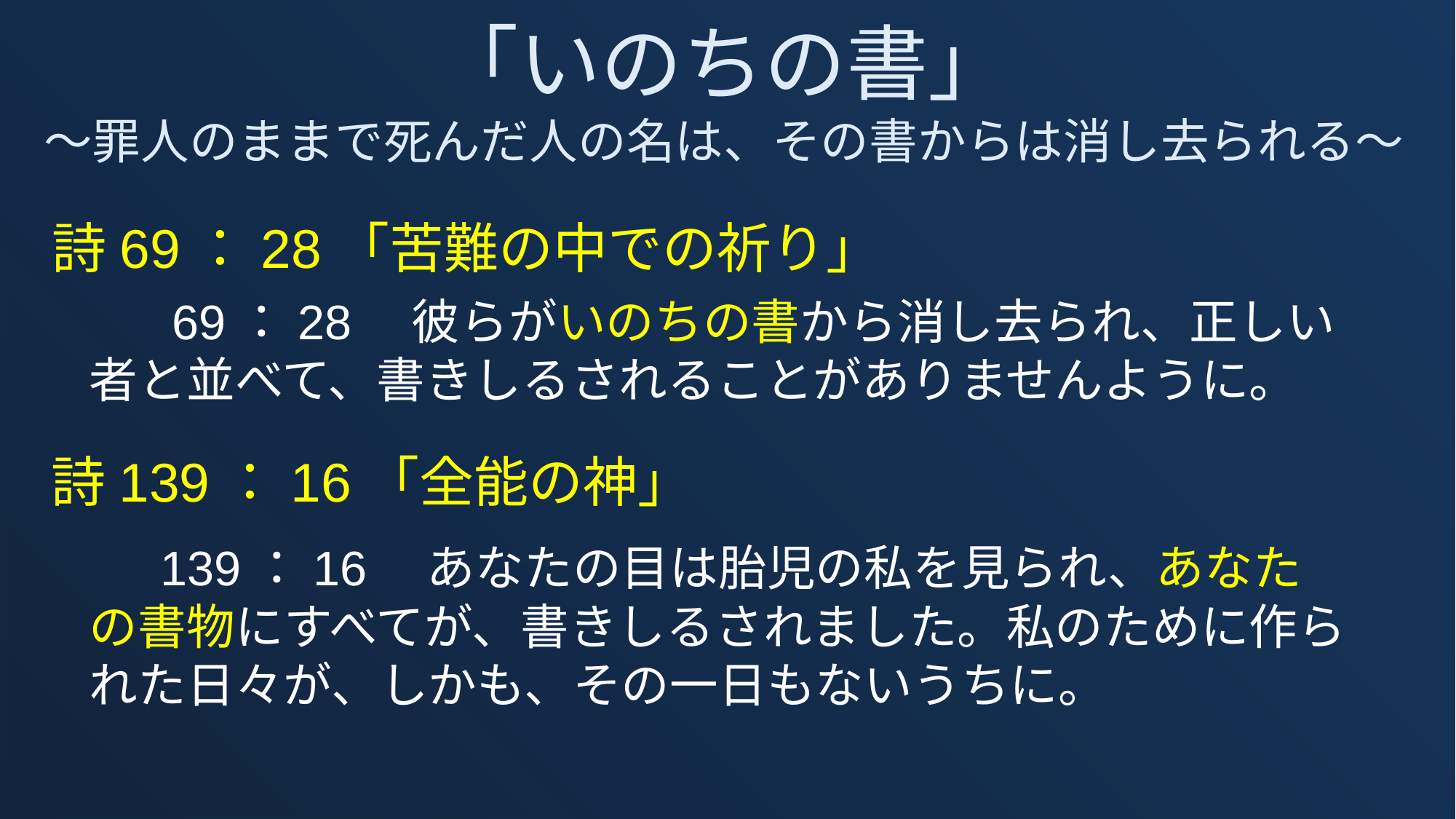

「いのちの書」
～罪人のままで死んだ人の名は、その書からは消し去られる～
詩69：28「苦難の中での祈り」
 　69：28　彼らがいのちの書から消し去られ、正しい者と並べて、書きしるされることがありませんように。
詩139：16「全能の神」
　 139：16　あなたの目は胎児の私を見られ、あなたの書物にすべてが、書きしるされました。私のために作られた日々が、しかも、その一日もないうちに。